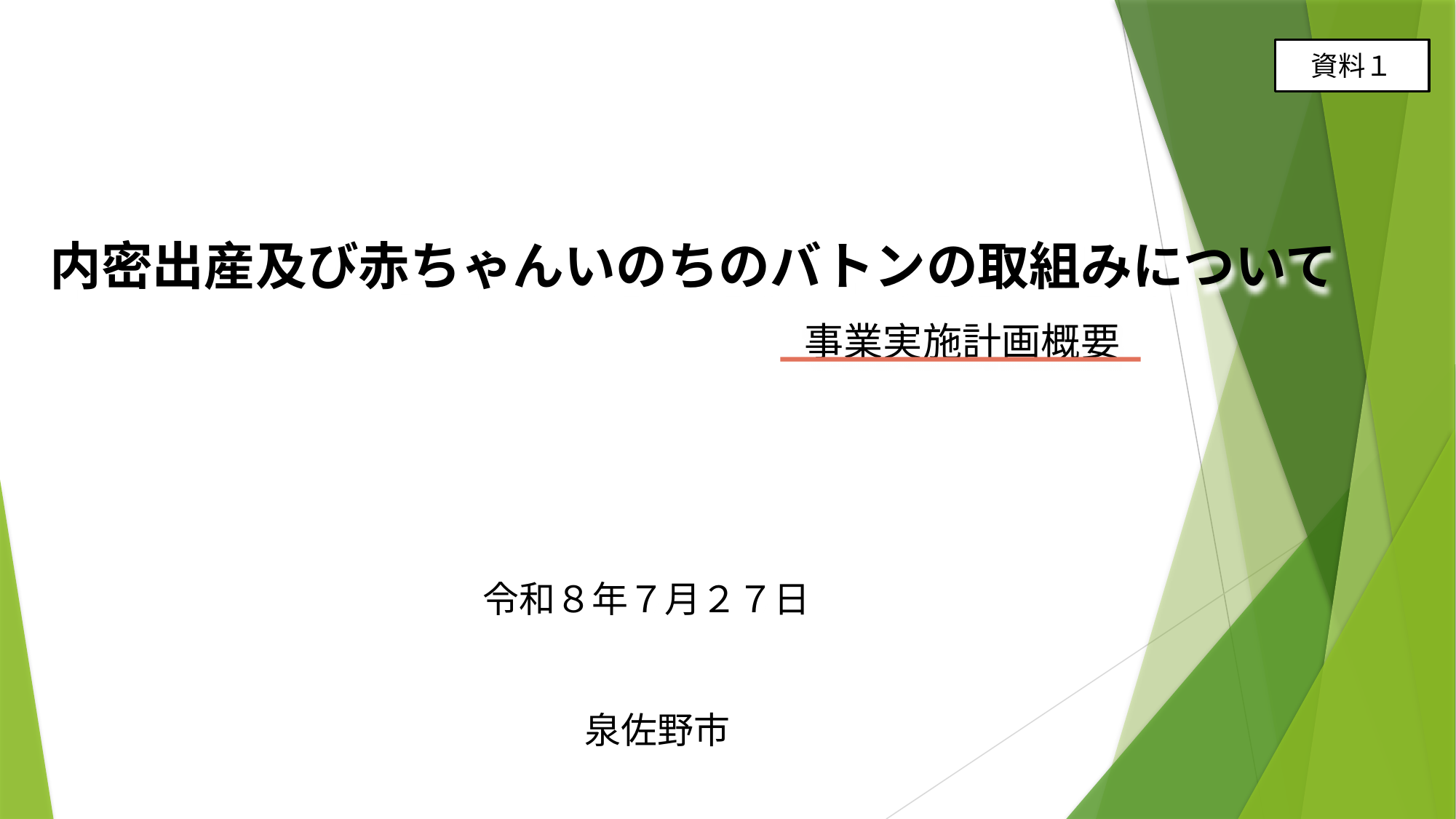

資料１
内密出産及び赤ちゃんいのちのバトンの取組みについて
事業実施計画概要

令和８年７月２７日

泉佐野市